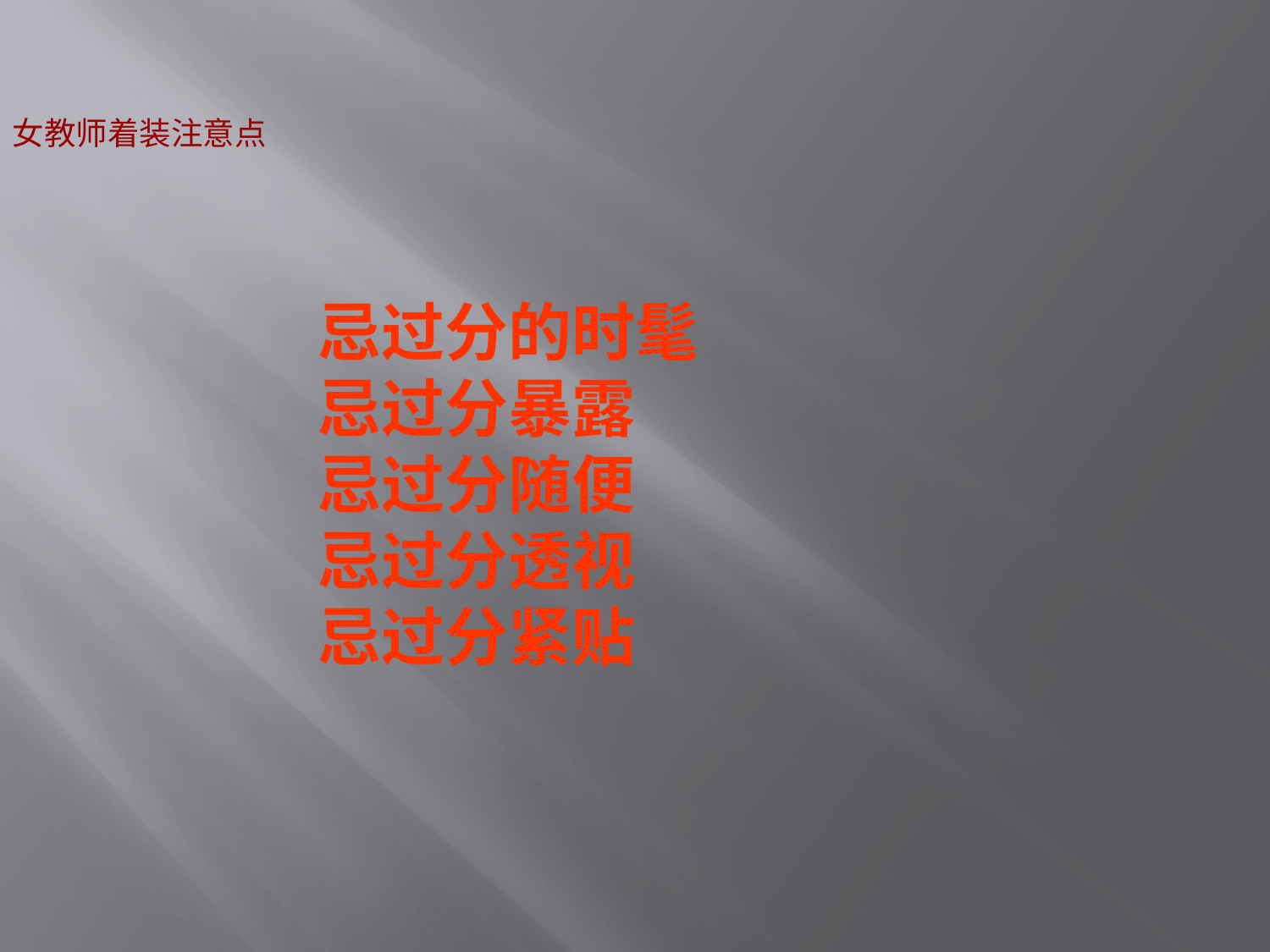

女教师着装注意点
忌过分的时髦
忌过分暴露
忌过分随便
忌过分透视
忌过分紧贴